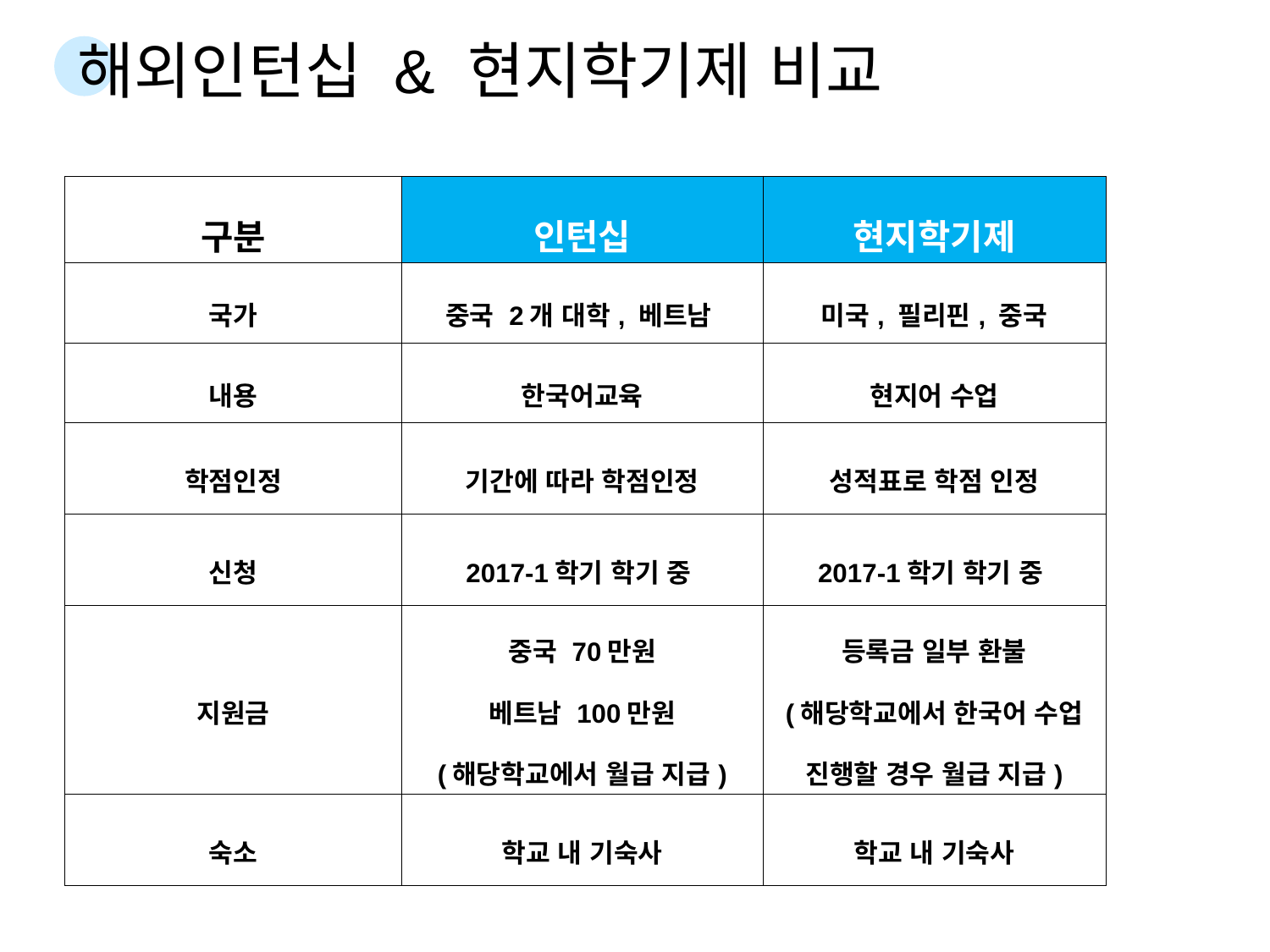

해외인턴십 & 현지학기제 비교
| 구분 | 인턴십 | 현지학기제 |
| --- | --- | --- |
| 국가 | 중국 2개 대학, 베트남 | 미국, 필리핀, 중국 |
| 내용 | 한국어교육 | 현지어 수업 |
| 학점인정 | 기간에 따라 학점인정 | 성적표로 학점 인정 |
| 신청 | 2017-1학기 학기 중 | 2017-1학기 학기 중 |
| 지원금 | 중국 70만원 베트남 100만원 (해당학교에서 월급 지급) | 등록금 일부 환불 (해당학교에서 한국어 수업 진행할 경우 월급 지급) |
| 숙소 | 학교 내 기숙사 | 학교 내 기숙사 |